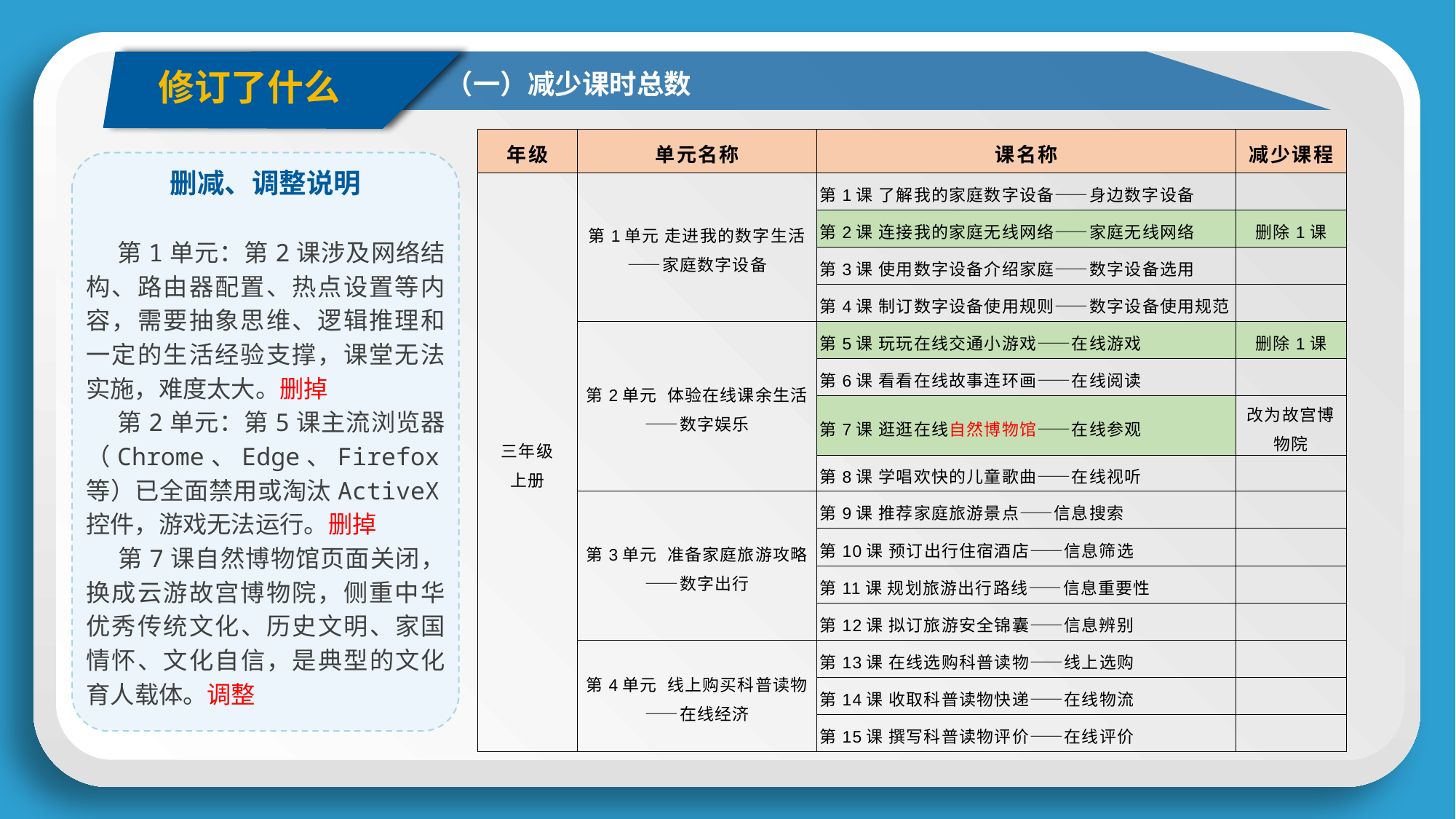

修订了什么
（一）减少课时总数
| 年级 | 单元名称 | 课名称 | 减少课程 |
| --- | --- | --- | --- |
| 三年级 上册 | 第1单元 走进我的数字生活 ——家庭数字设备 | 第1课 了解我的家庭数字设备——身边数字设备 |  |
|  |  | 第2课 连接我的家庭无线网络——家庭无线网络 | 删除1课 |
|  |  | 第3课 使用数字设备介绍家庭——数字设备选用 |  |
|  |  | 第4课 制订数字设备使用规则——数字设备使用规范 |  |
|  | 第2单元 体验在线课余生活 ——数字娱乐 | 第5课 玩玩在线交通小游戏——在线游戏 | 删除1课 |
|  |  | 第6课 看看在线故事连环画——在线阅读 |  |
|  |  | 第7课 逛逛在线自然博物馆——在线参观 | 改为故宫博物院 |
|  |  | 第8课 学唱欢快的儿童歌曲——在线视听 |  |
|  | 第3单元 准备家庭旅游攻略 ——数字出行 | 第9课 推荐家庭旅游景点——信息搜索 |  |
|  |  | 第10课 预订出行住宿酒店——信息筛选 |  |
|  |  | 第11课 规划旅游出行路线——信息重要性 |  |
|  |  | 第12课 拟订旅游安全锦囊——信息辨别 |  |
|  | 第4单元 线上购买科普读物 ——在线经济 | 第13课 在线选购科普读物——线上选购 |  |
|  |  | 第14课 收取科普读物快递——在线物流 |  |
|  |  | 第15课 撰写科普读物评价——在线评价 |  |

删减、调整说明

    第1单元：第2课涉及网络结构、路由器配置、热点设置等内容，需要抽象思维、逻辑推理和一定的生活经验支撑，课堂无法实施，难度太大。删掉
    第2单元：第5课主流浏览器（Chrome、Edge、Firefox等）已全面禁用或淘汰ActiveX控件，游戏无法运行。删掉
    第7课自然博物馆页面关闭，换成云游故宫博物院，侧重中华优秀传统文化、历史文明、家国情怀、文化自信，是典型的文化育人载体。调整